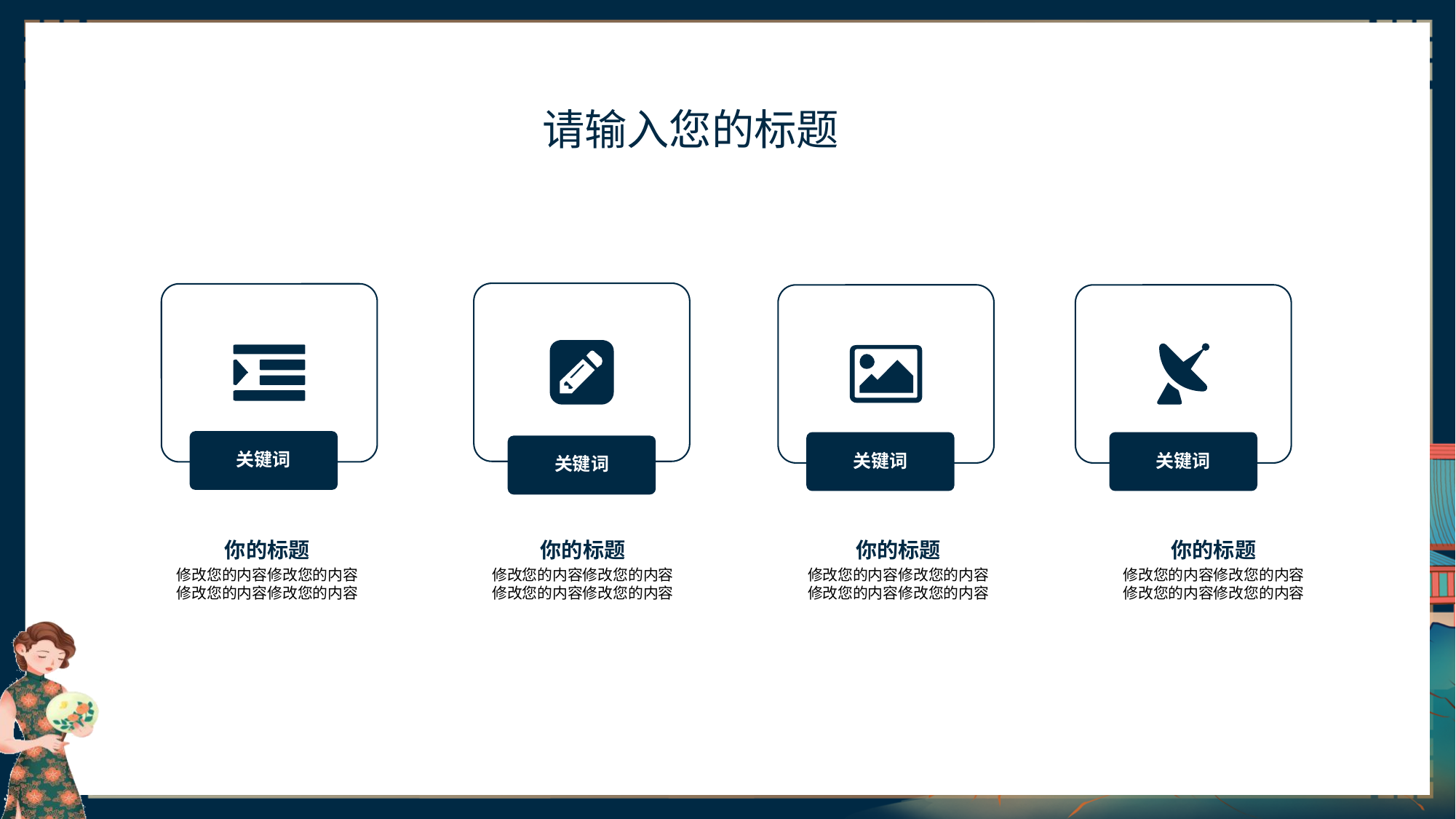

关键词
关键词
关键词
关键词
你的标题
修改您的内容修改您的内容修改您的内容修改您的内容
你的标题
修改您的内容修改您的内容修改您的内容修改您的内容
你的标题
修改您的内容修改您的内容修改您的内容修改您的内容
你的标题
修改您的内容修改您的内容修改您的内容修改您的内容